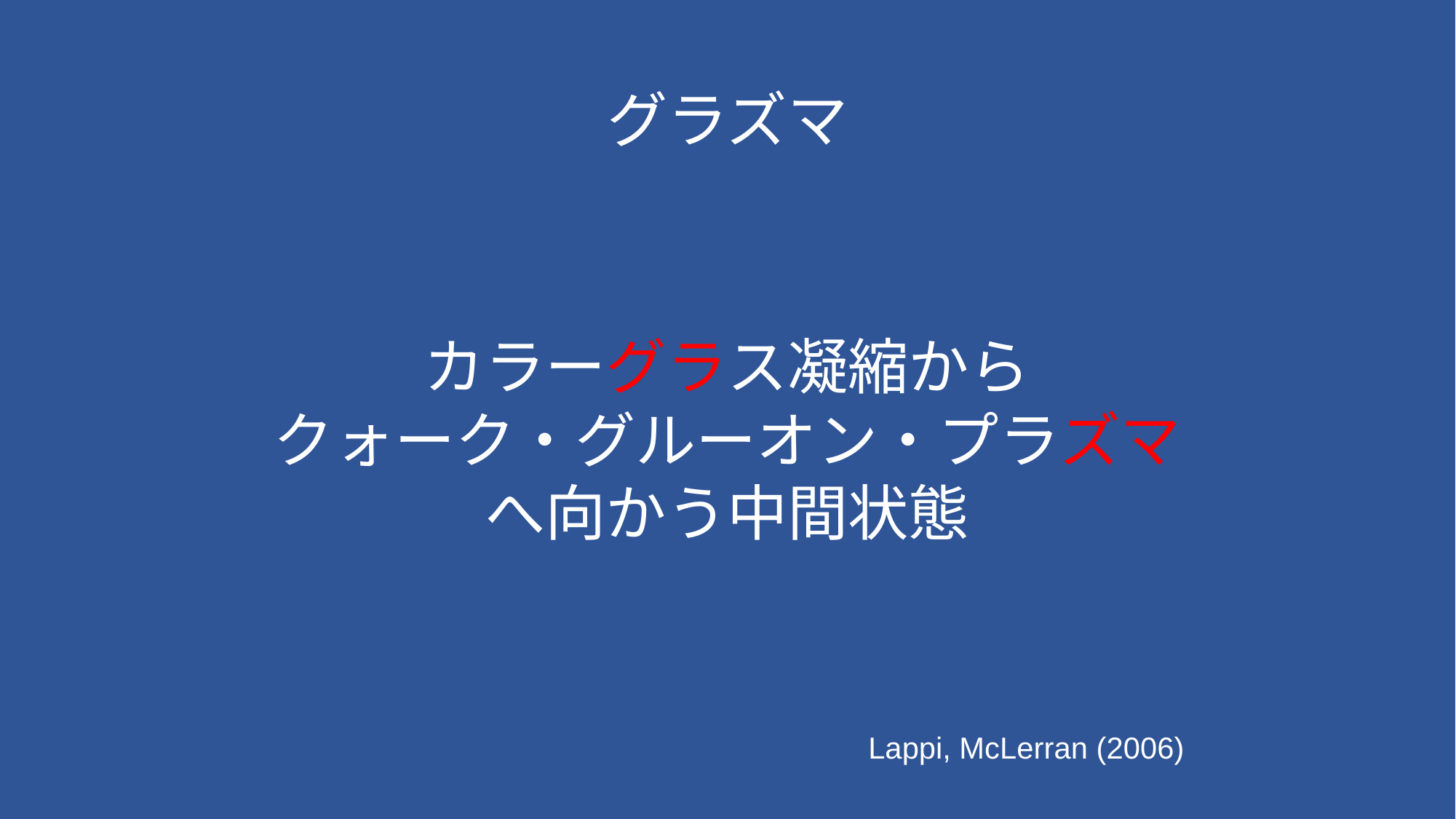

# グラズマ
カラーグラス凝縮から
クォーク・グルーオン・プラズマ
へ向かう中間状態
Lappi, McLerran (2006)